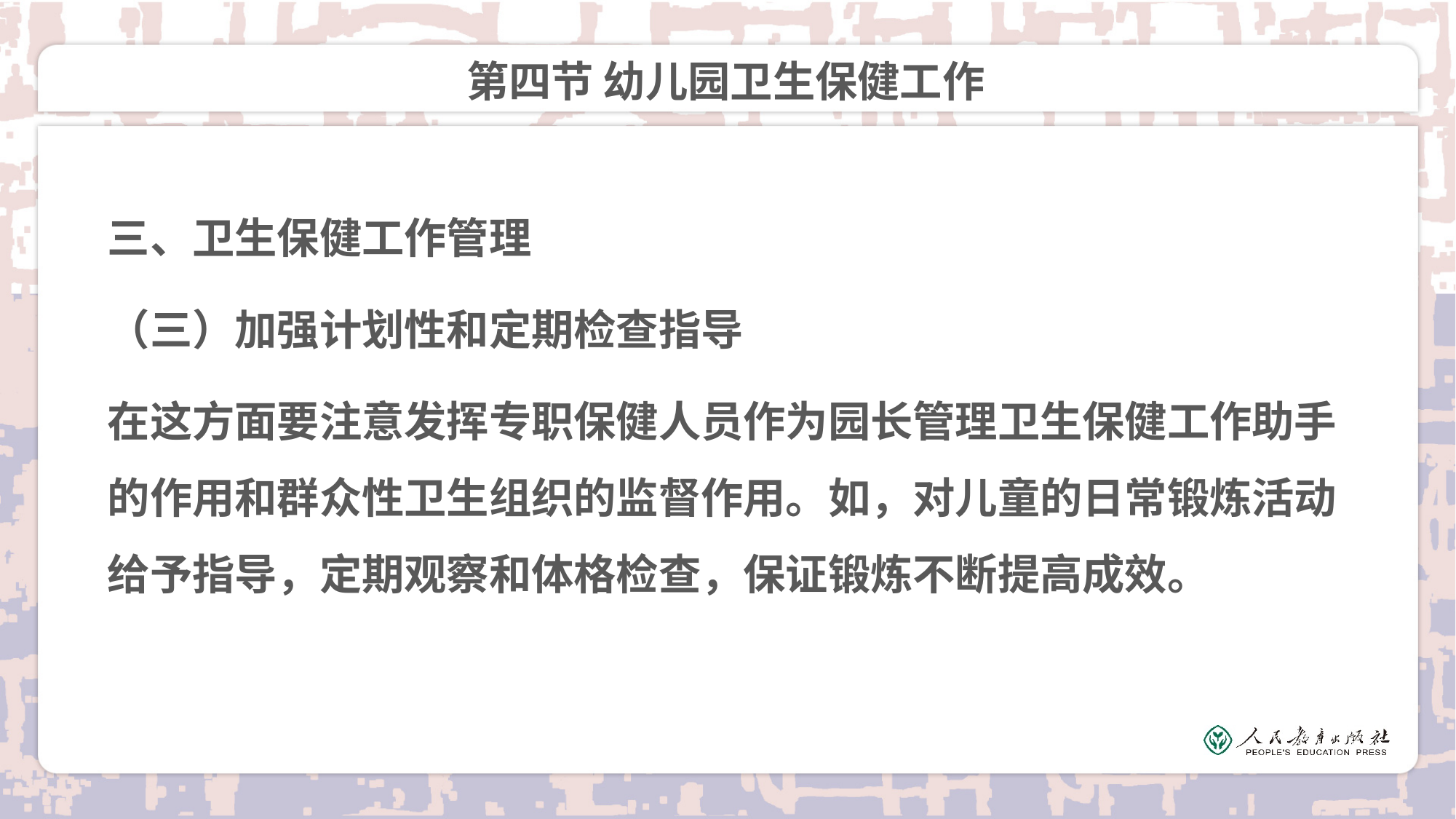

# 第四节 幼儿园卫生保健工作
三、卫生保健工作管理
（三）加强计划性和定期检查指导
在这方面要注意发挥专职保健人员作为园长管理卫生保健工作助手的作用和群众性卫生组织的监督作用。如，对儿童的日常锻炼活动给予指导，定期观察和体格检查，保证锻炼不断提高成效。